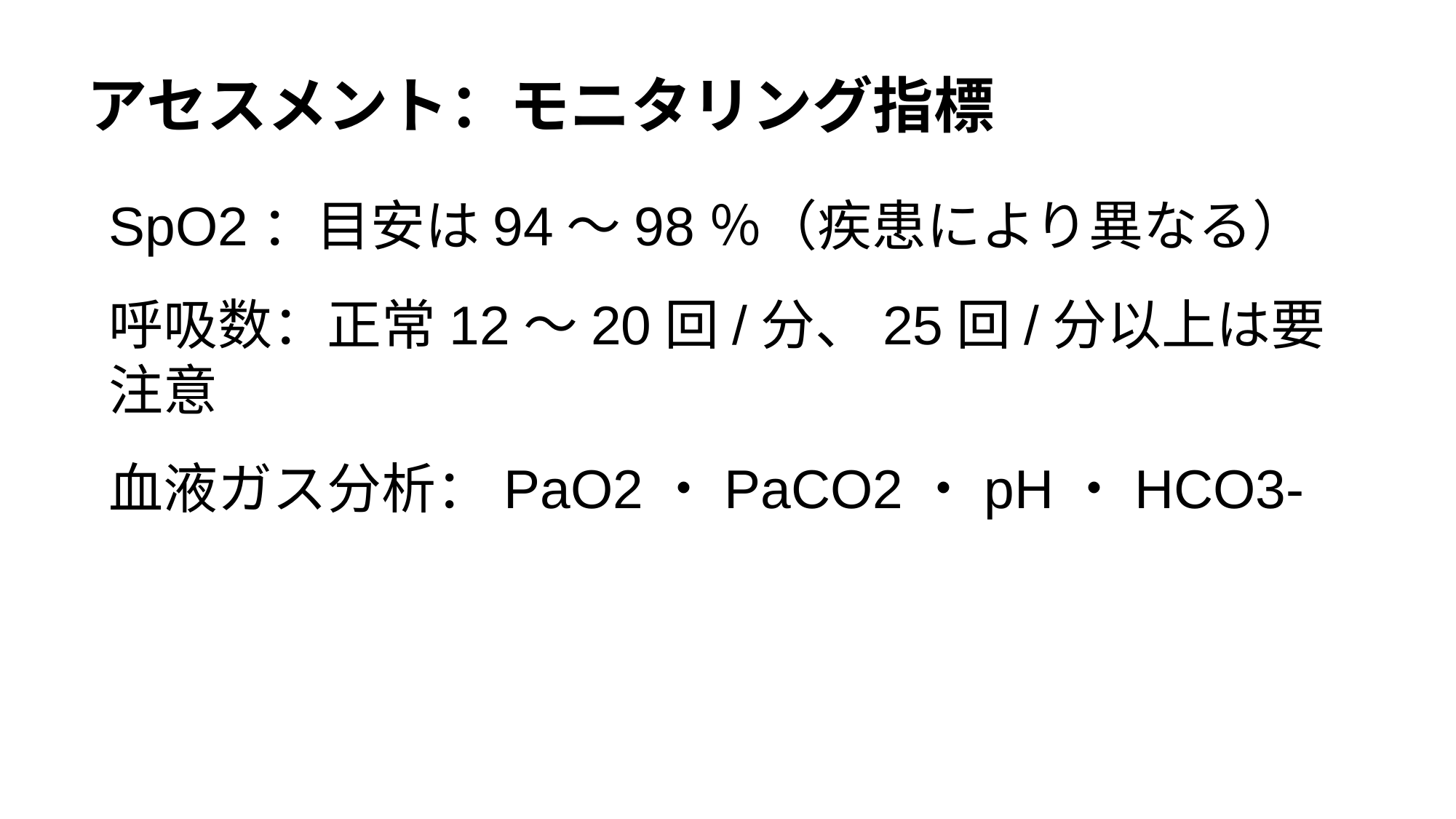

アセスメント：モニタリング指標
SpO2：目安は94〜98％（疾患により異なる）
呼吸数：正常12〜20回/分、25回/分以上は要注意
血液ガス分析：PaO2・PaCO2・pH・HCO3-